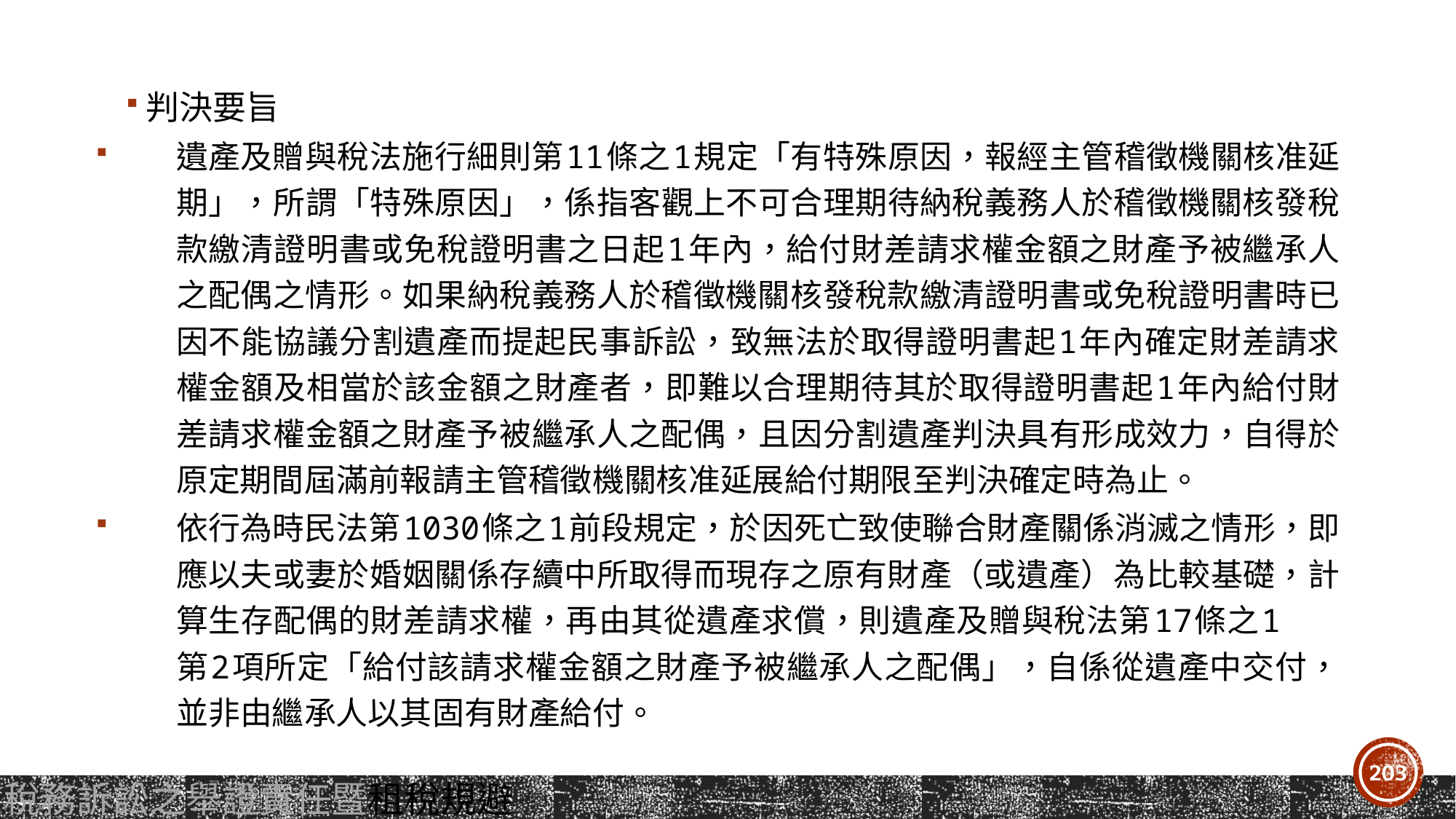

#

判決要旨
遺產及贈與稅法施行細則第11條之1規定「有特殊原因，報經主管稽徵機關核准延期」，所謂「特殊原因」，係指客觀上不可合理期待納稅義務人於稽徵機關核發稅款繳清證明書或免稅證明書之日起1年內，給付財差請求權金額之財產予被繼承人之配偶之情形。如果納稅義務人於稽徵機關核發稅款繳清證明書或免稅證明書時已因不能協議分割遺產而提起民事訴訟，致無法於取得證明書起1年內確定財差請求權金額及相當於該金額之財產者，即難以合理期待其於取得證明書起1年內給付財差請求權金額之財產予被繼承人之配偶，且因分割遺產判決具有形成效力，自得於原定期間屆滿前報請主管稽徵機關核准延展給付期限至判決確定時為止。
依行為時民法第1030條之1前段規定，於因死亡致使聯合財產關係消滅之情形，即應以夫或妻於婚姻關係存續中所取得而現存之原有財產（或遺產）為比較基礎，計算生存配偶的財差請求權，再由其從遺產求償，則遺產及贈與稅法第17條之1    第2項所定「給付該請求權金額之財產予被繼承人之配偶」，自係從遺產中交付，並非由繼承人以其固有財產給付。

203